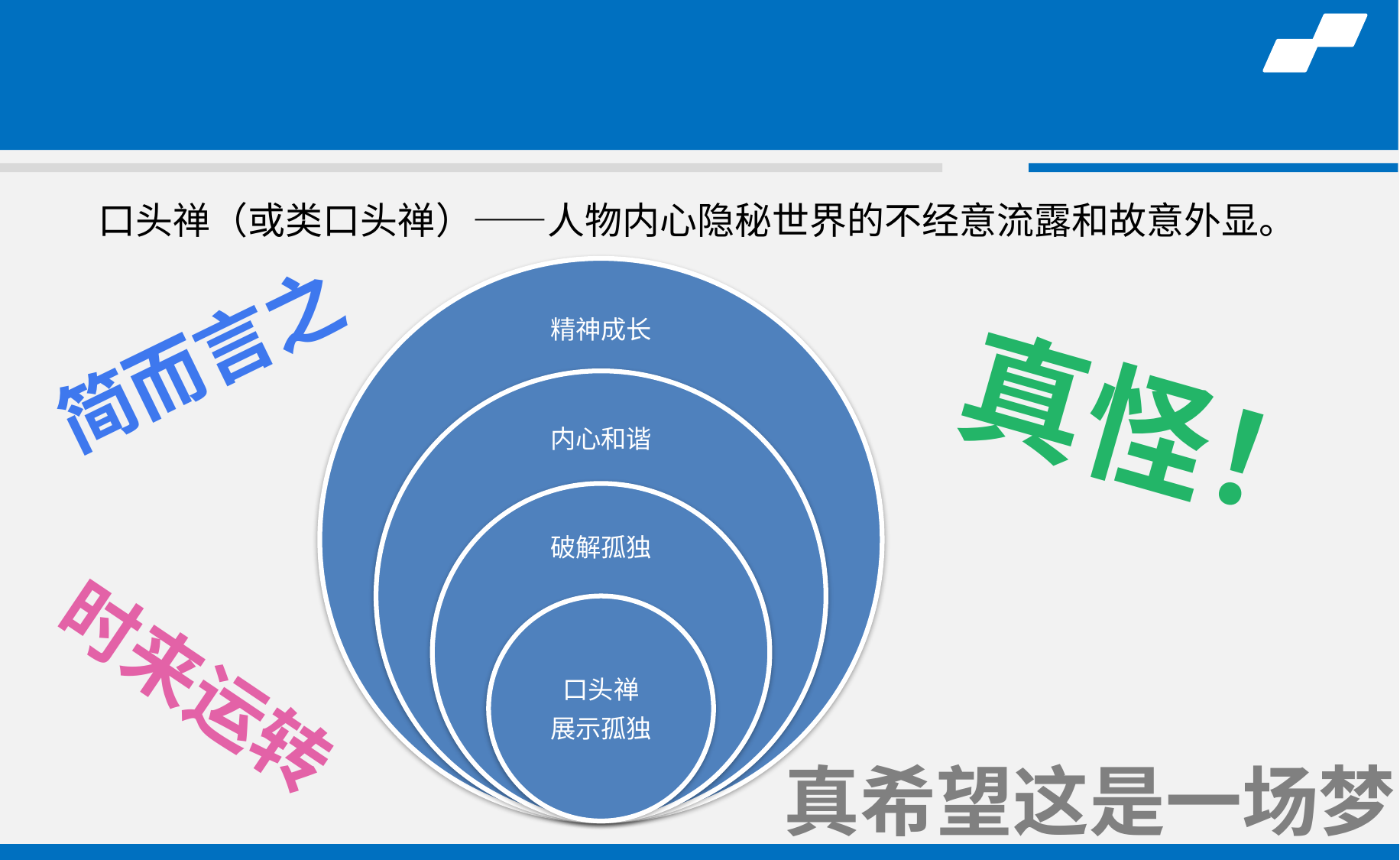

# 口头禅（或类口头禅）——人物内心隐秘世界的不经意流露和故意外显。
精神成长
内心和谐
破解孤独
口头禅
展示孤独
简而言之
真怪！
时来运转
真希望这是一场梦